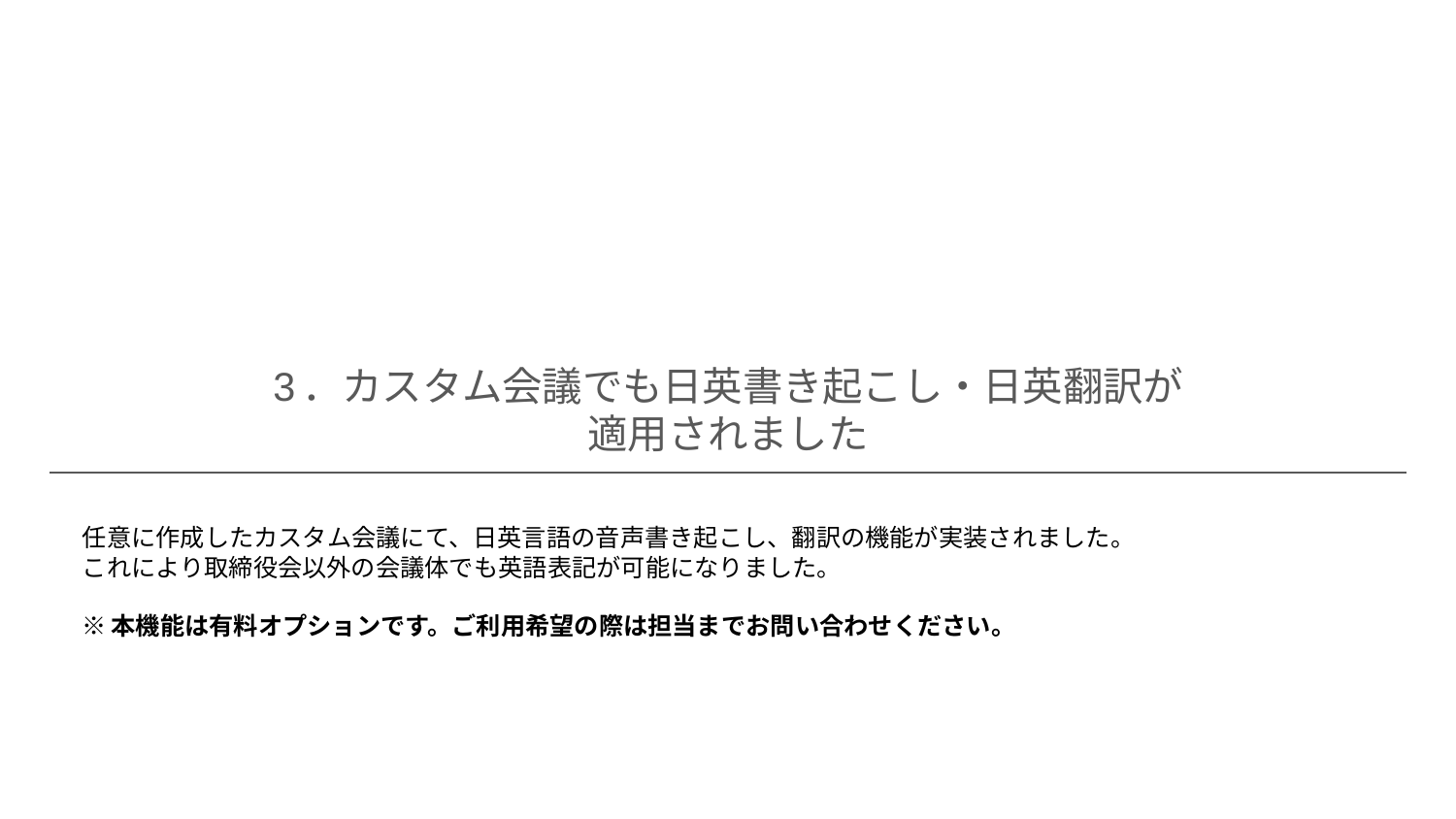

3．カスタム会議でも日英書き起こし・日英翻訳が
適用されました
任意に作成したカスタム会議にて、日英言語の音声書き起こし、翻訳の機能が実装されました。
これにより取締役会以外の会議体でも英語表記が可能になりました。

※本機能は有料オプションです。ご利用希望の際は担当までお問い合わせください。